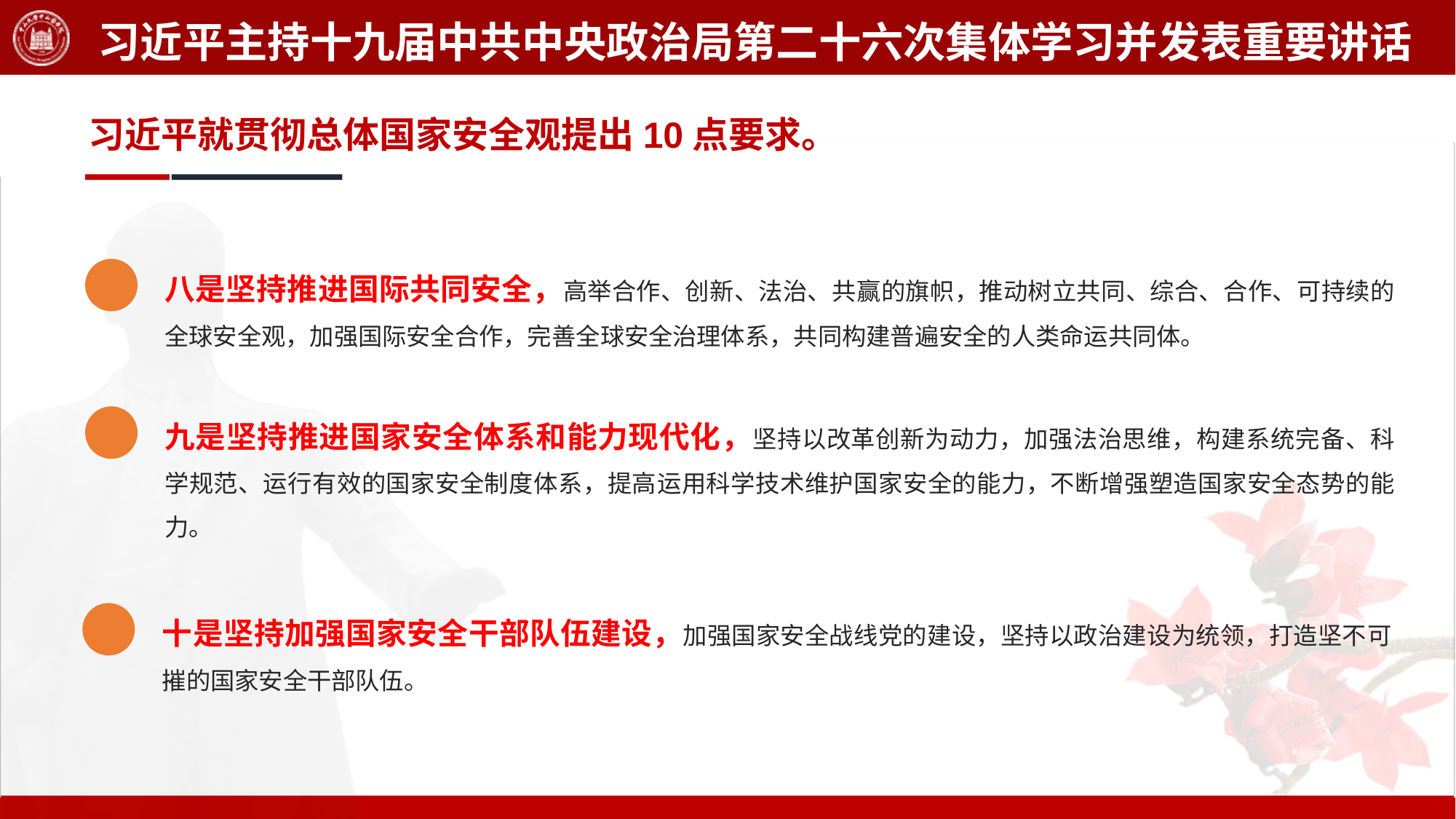

习近平主持十九届中共中央政治局第二十六次集体学习并发表重要讲话
习近平就贯彻总体国家安全观提出10点要求。

八是坚持推进国际共同安全，高举合作、创新、法治、共赢的旗帜，推动树立共同、综合、合作、可持续的全球安全观，加强国际安全合作，完善全球安全治理体系，共同构建普遍安全的人类命运共同体。

九是坚持推进国家安全体系和能力现代化，坚持以改革创新为动力，加强法治思维，构建系统完备、科学规范、运行有效的国家安全制度体系，提高运用科学技术维护国家安全的能力，不断增强塑造国家安全态势的能力。

十是坚持加强国家安全干部队伍建设，加强国家安全战线党的建设，坚持以政治建设为统领，打造坚不可摧的国家安全干部队伍。